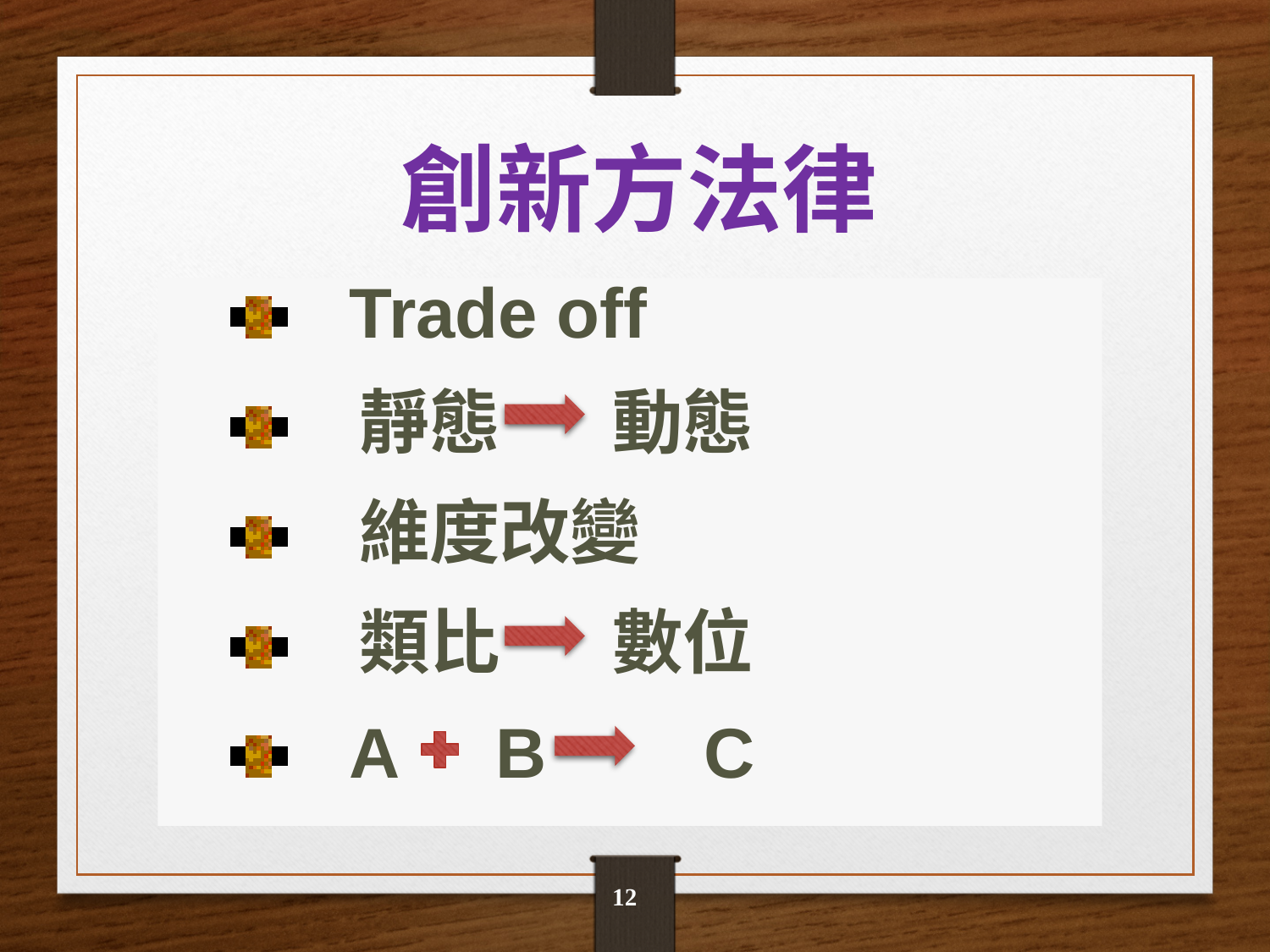

# 創新方法律
  Trade off
  靜態       動態
  維度改變
  類比       數位
  A     B        C

12